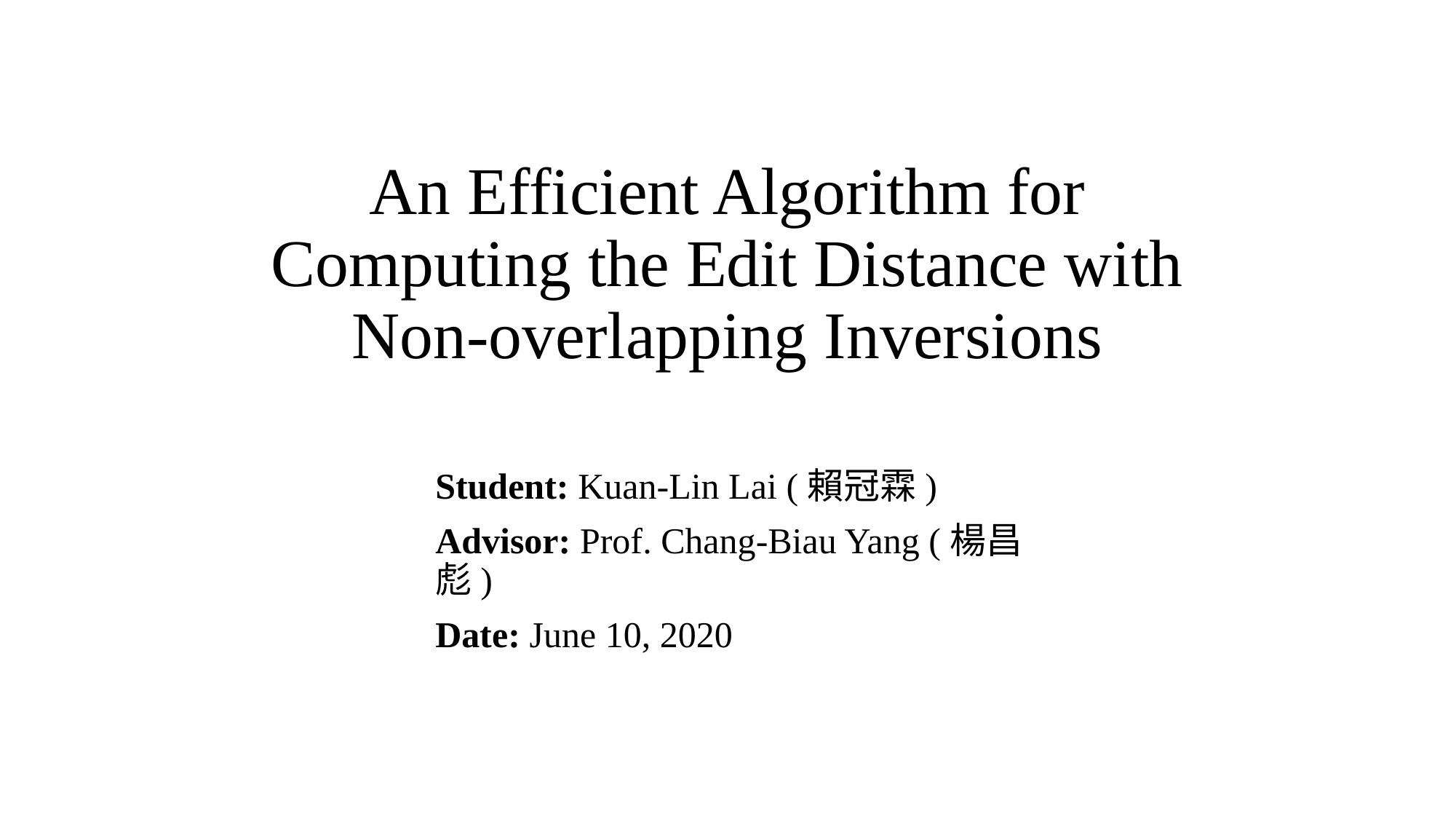

# An Efficient Algorithm for Computing the Edit Distance with Non-overlapping Inversions
Student: Kuan-Lin Lai (賴冠霖)
Advisor: Prof. Chang-Biau Yang (楊昌彪)
Date: June 10, 2020